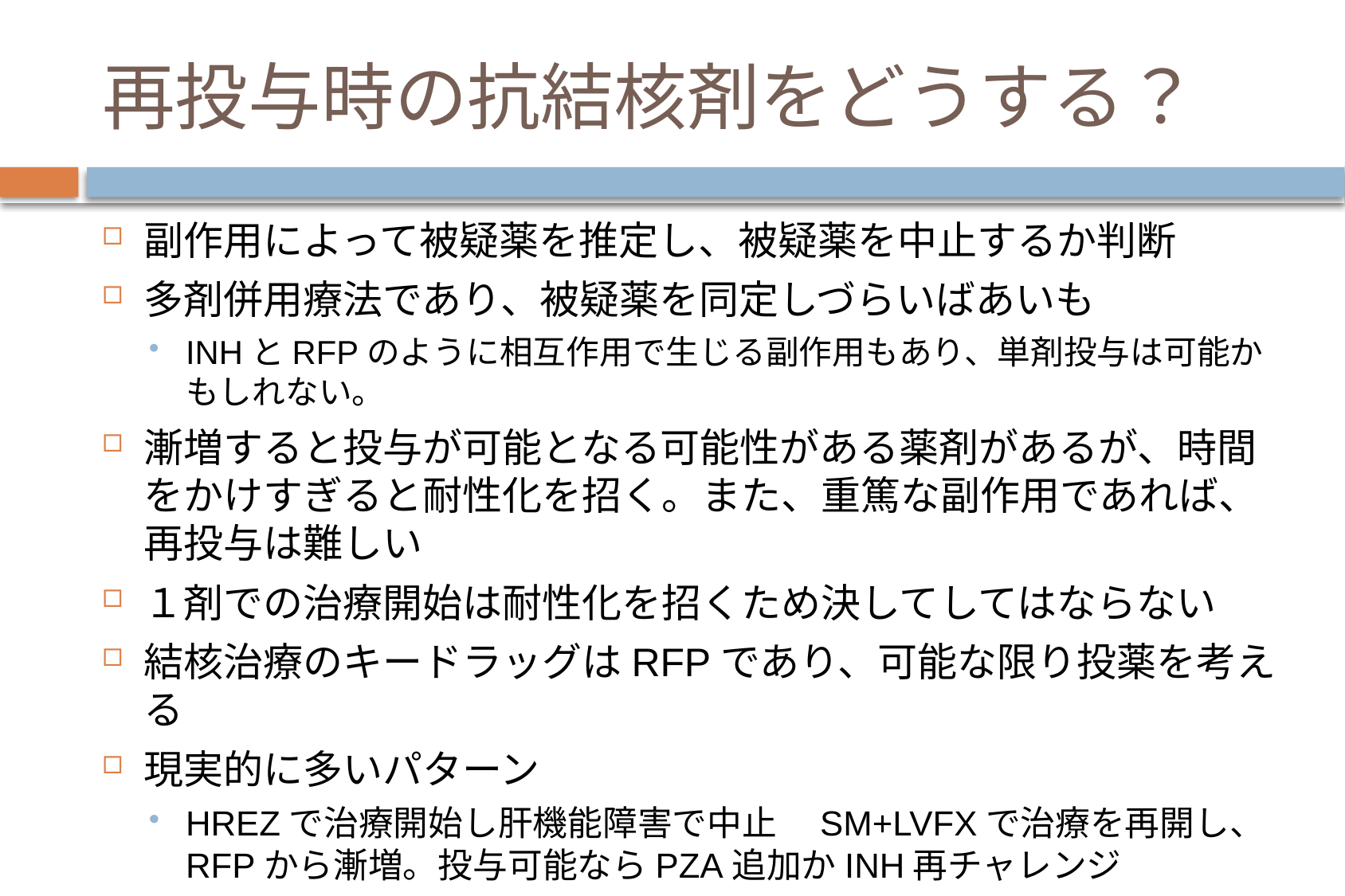

# 再投与時の抗結核剤をどうする？
副作用によって被疑薬を推定し、被疑薬を中止するか判断
多剤併用療法であり、被疑薬を同定しづらいばあいも
INHとRFPのように相互作用で生じる副作用もあり、単剤投与は可能かもしれない。
漸増すると投与が可能となる可能性がある薬剤があるが、時間をかけすぎると耐性化を招く。また、重篤な副作用であれば、再投与は難しい
１剤での治療開始は耐性化を招くため決してしてはならない
結核治療のキードラッグはRFPであり、可能な限り投薬を考える
現実的に多いパターン
HREZで治療開始し肝機能障害で中止　SM+LVFXで治療を再開し、RFPから漸増。投与可能ならPZA追加かINH再チャレンジ